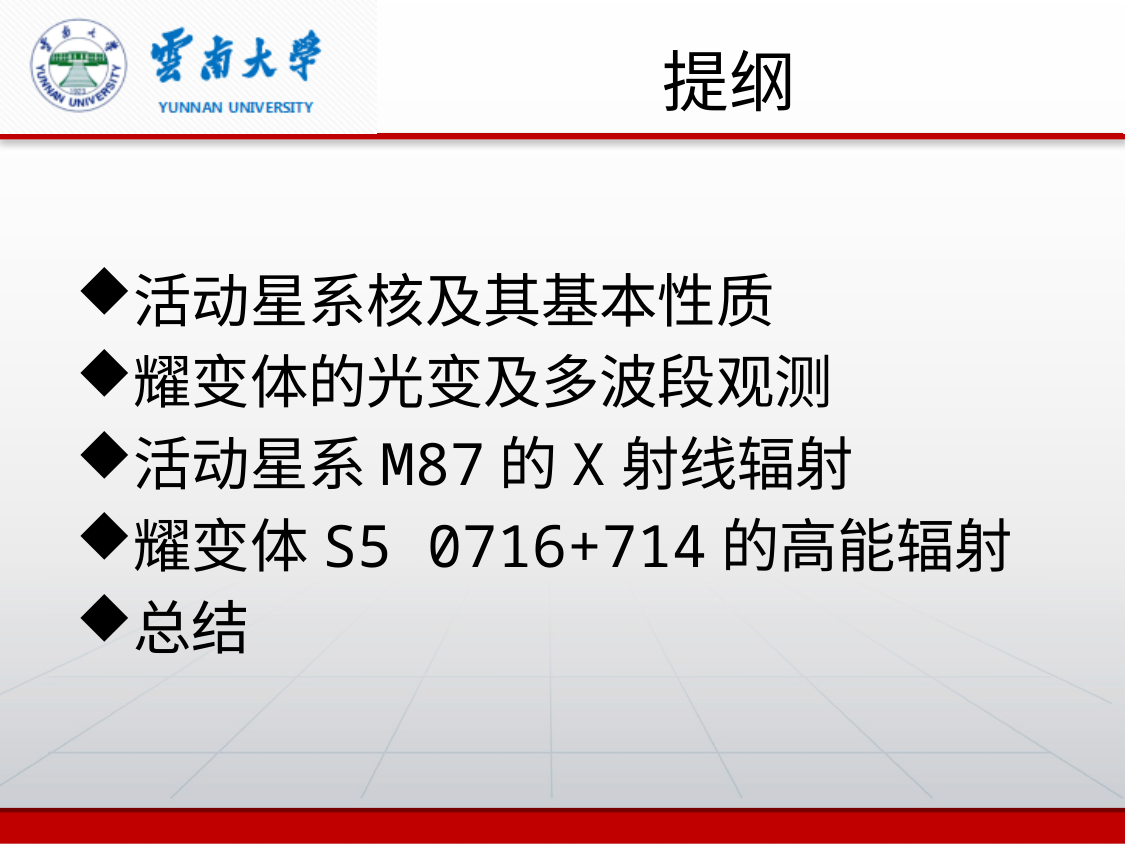

# 提纲
活动星系核及其基本性质
耀变体的光变及多波段观测
活动星系M87的X射线辐射
耀变体S5 0716+714的高能辐射
总结